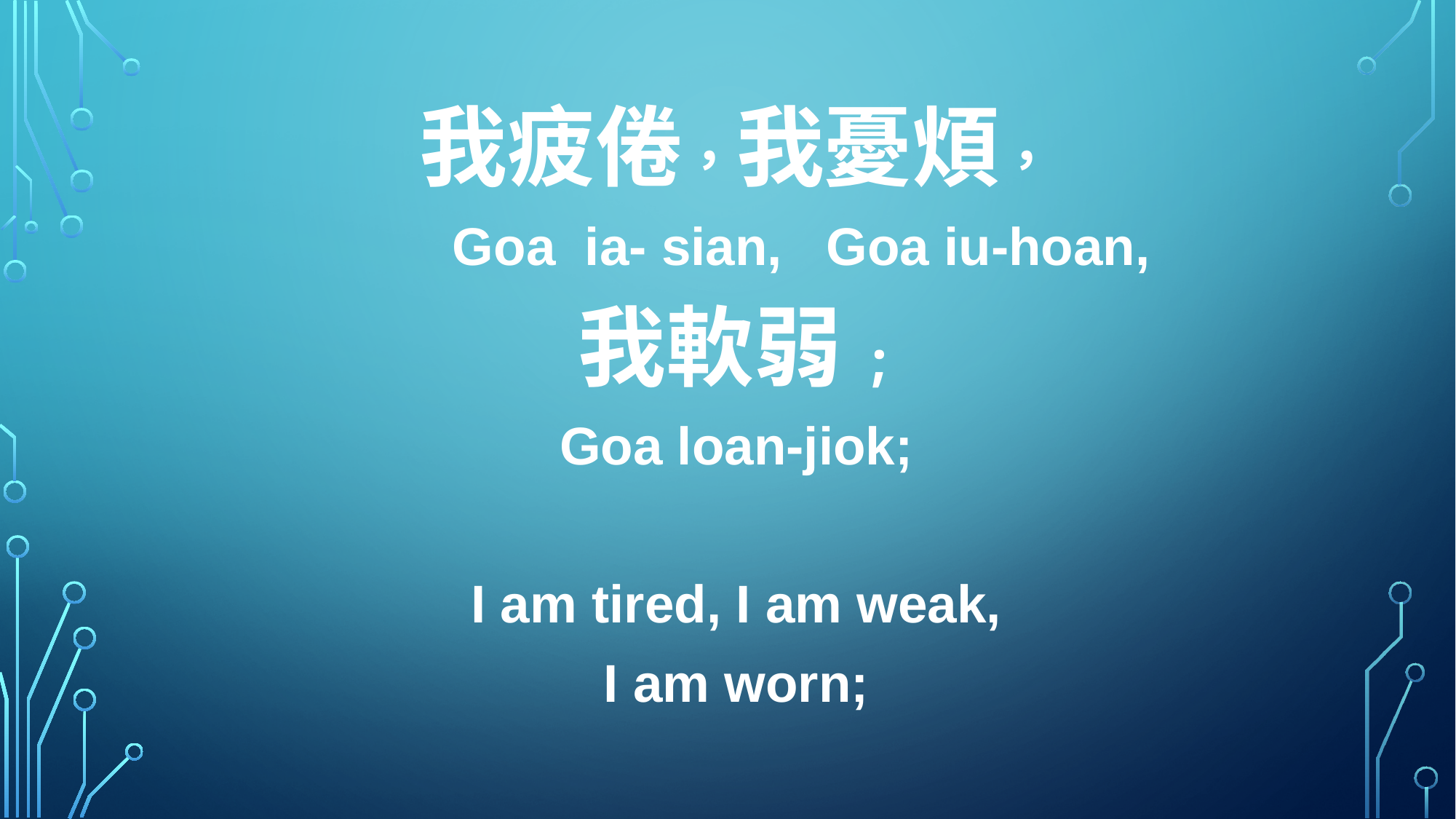

我疲倦，我憂煩，
         Goa  ia- sian,   Goa iu-hoan,
我軟弱;
Goa loan-jiok;

I am tired, I am weak,
I am worn;